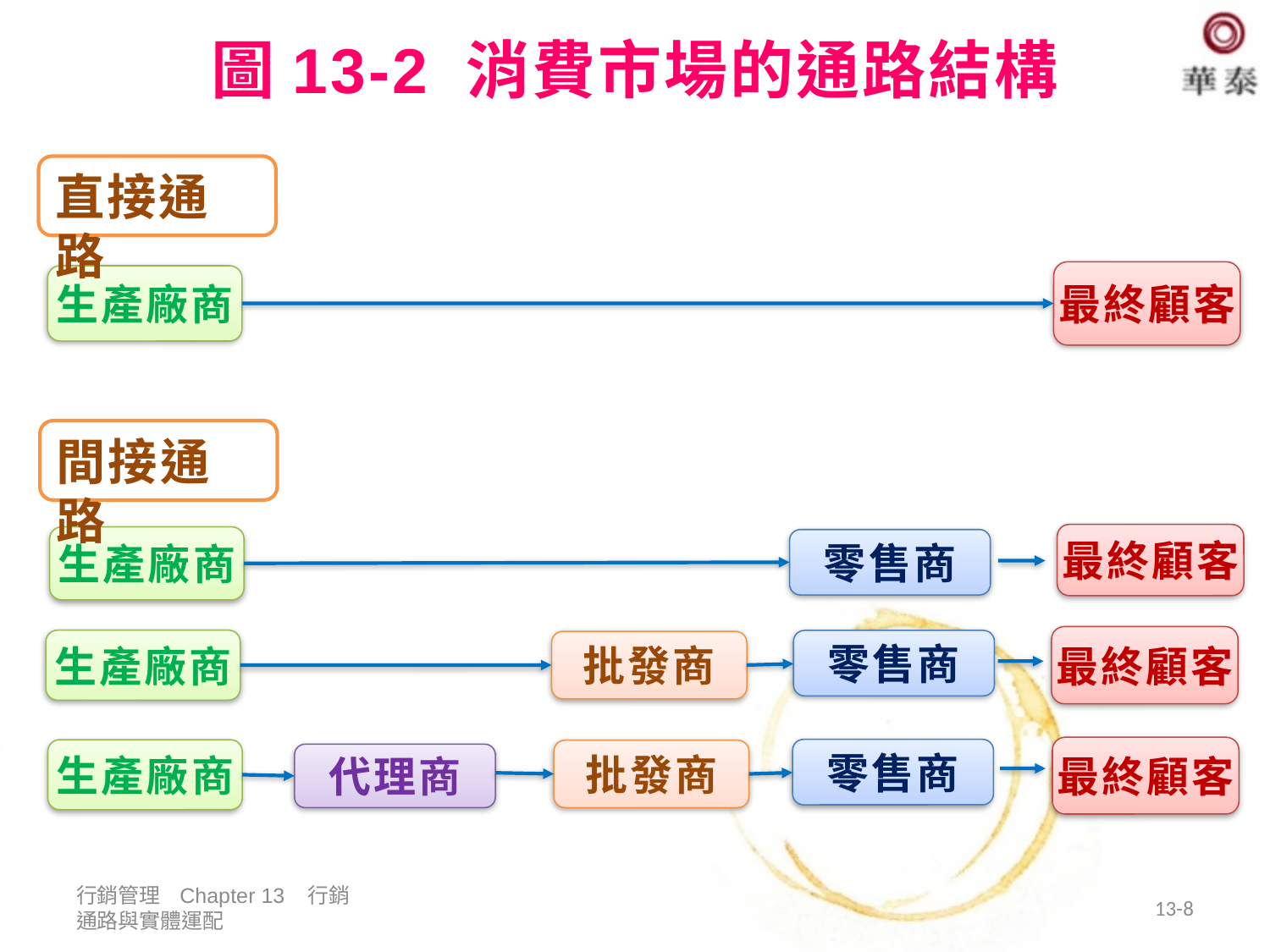

# 圖13-2 消費市場的通路結構
直接通路
最終顧客
生產廠商
間接通路
最終顧客
生產廠商
零售商

最終顧客
生產廠商
零售商
批發商

最終顧客
零售商
生產廠商
批發商
代理商

行銷管理   Chapter 13   行銷通路與實體運配
13-8